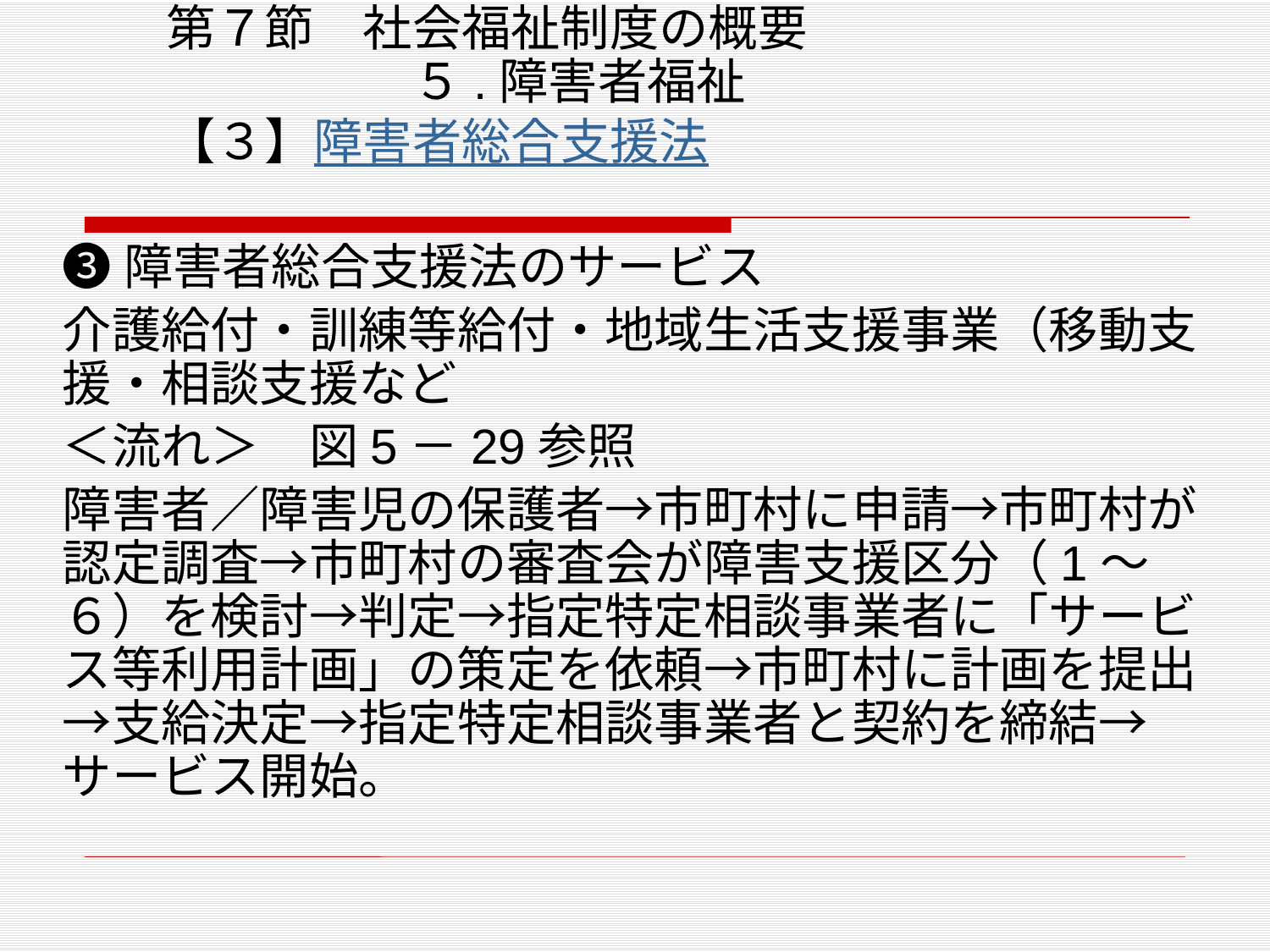

# 第７節　社会福祉制度の概要 　　　　　５.障害者福祉 【３】障害者総合支援法
❸障害者総合支援法のサービス
介護給付・訓練等給付・地域生活支援事業（移動支援・相談支援など
＜流れ＞　図5－29参照
障害者／障害児の保護者→市町村に申請→市町村が認定調査→市町村の審査会が障害支援区分（1～６）を検討→判定→指定特定相談事業者に「サービス等利用計画」の策定を依頼→市町村に計画を提出→支給決定→指定特定相談事業者と契約を締結→サービス開始。